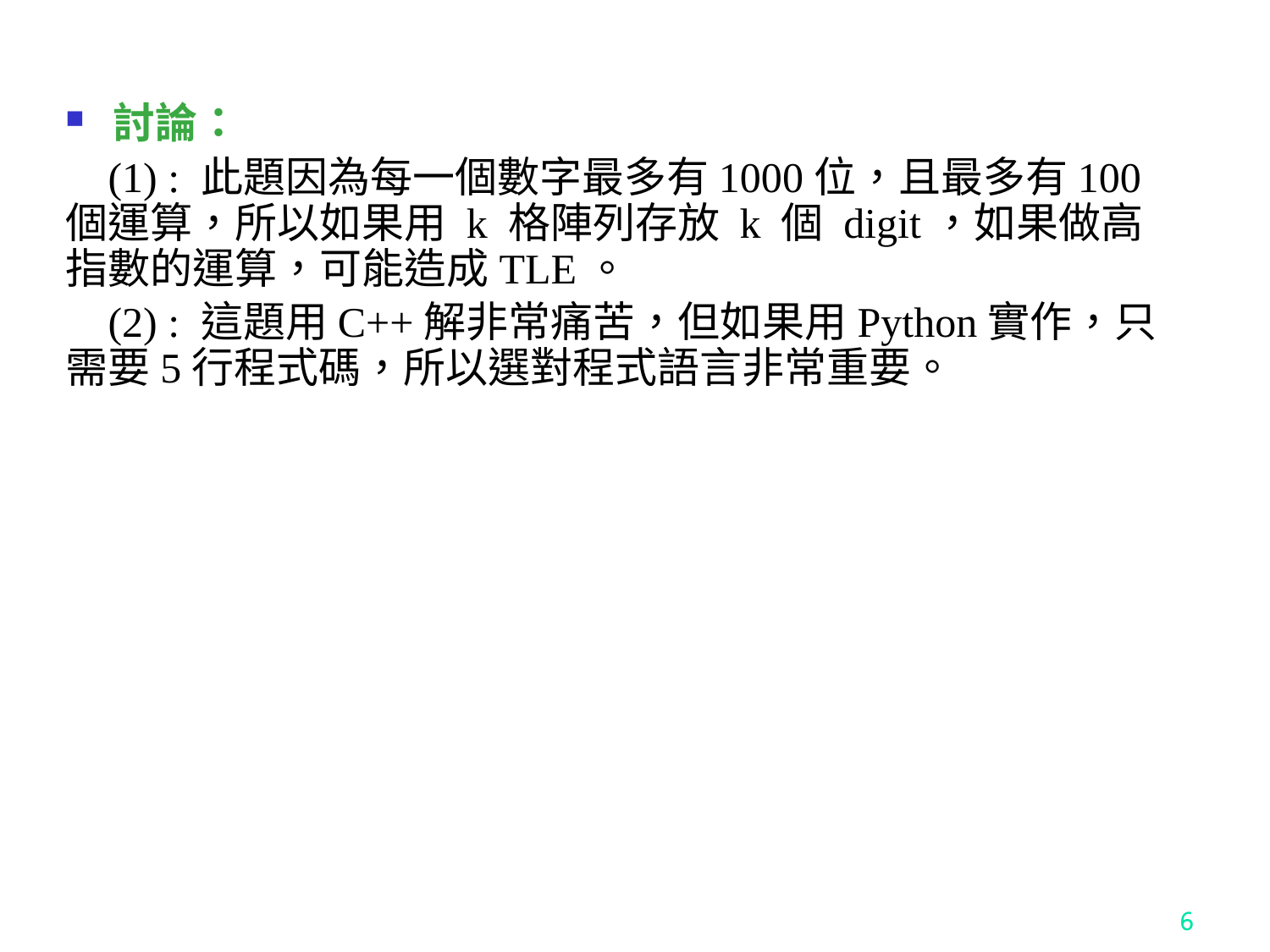

討論：
    (1) : 此題因為每一個數字最多有1000位，且最多有100個運算，所以如果用 k 格陣列存放 k 個 digit，如果做高指數的運算，可能造成TLE。
    (2) : 這題用C++解非常痛苦，但如果用Python實作，只需要5行程式碼，所以選對程式語言非常重要。
6